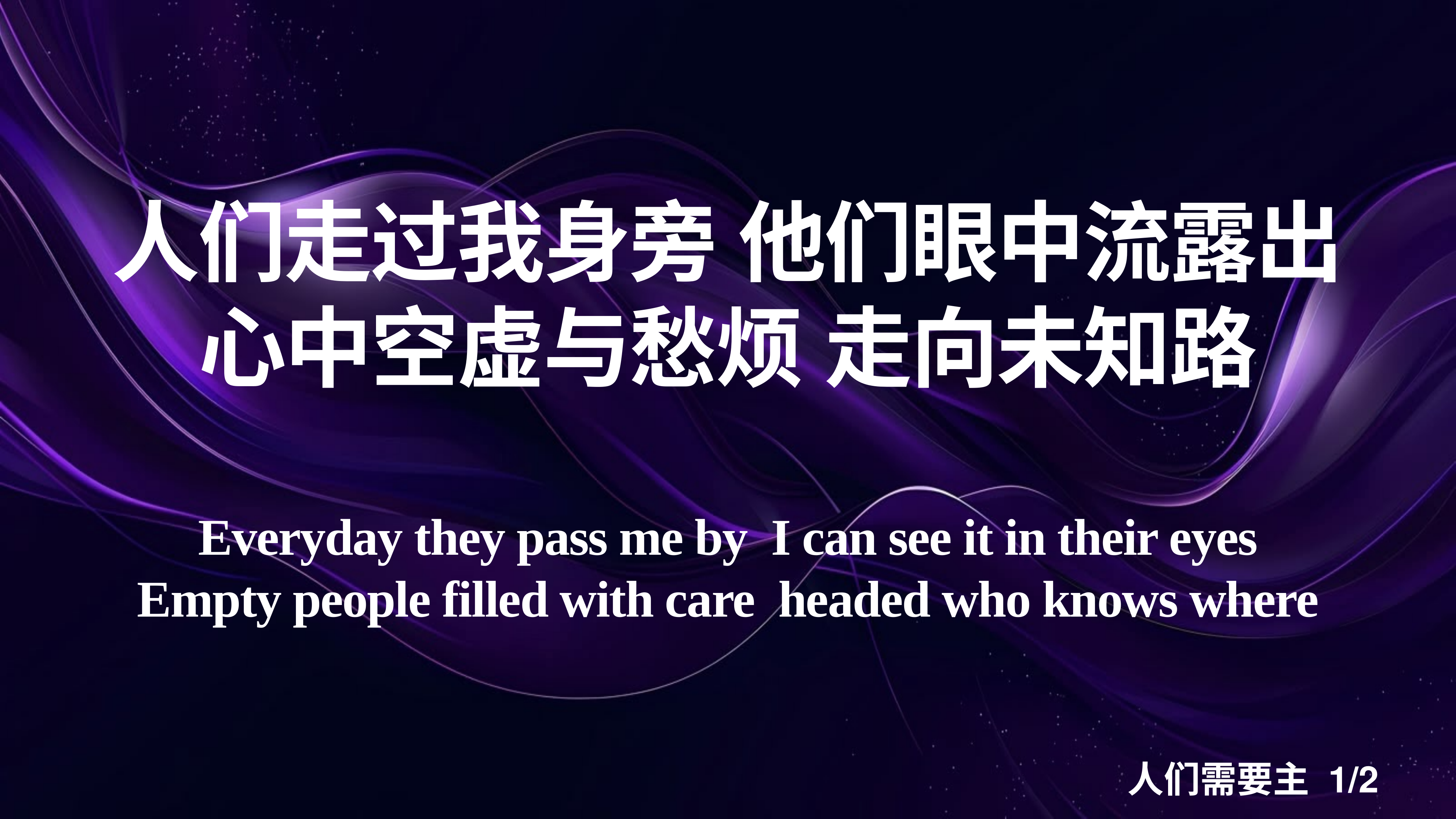

人们走过我身旁 他们眼中流露出
心中空虚与愁烦 走向未知路
Everyday they pass me by  I can see it in their eyes
Empty people filled with care  headed who knows where
人们需要主 1/2